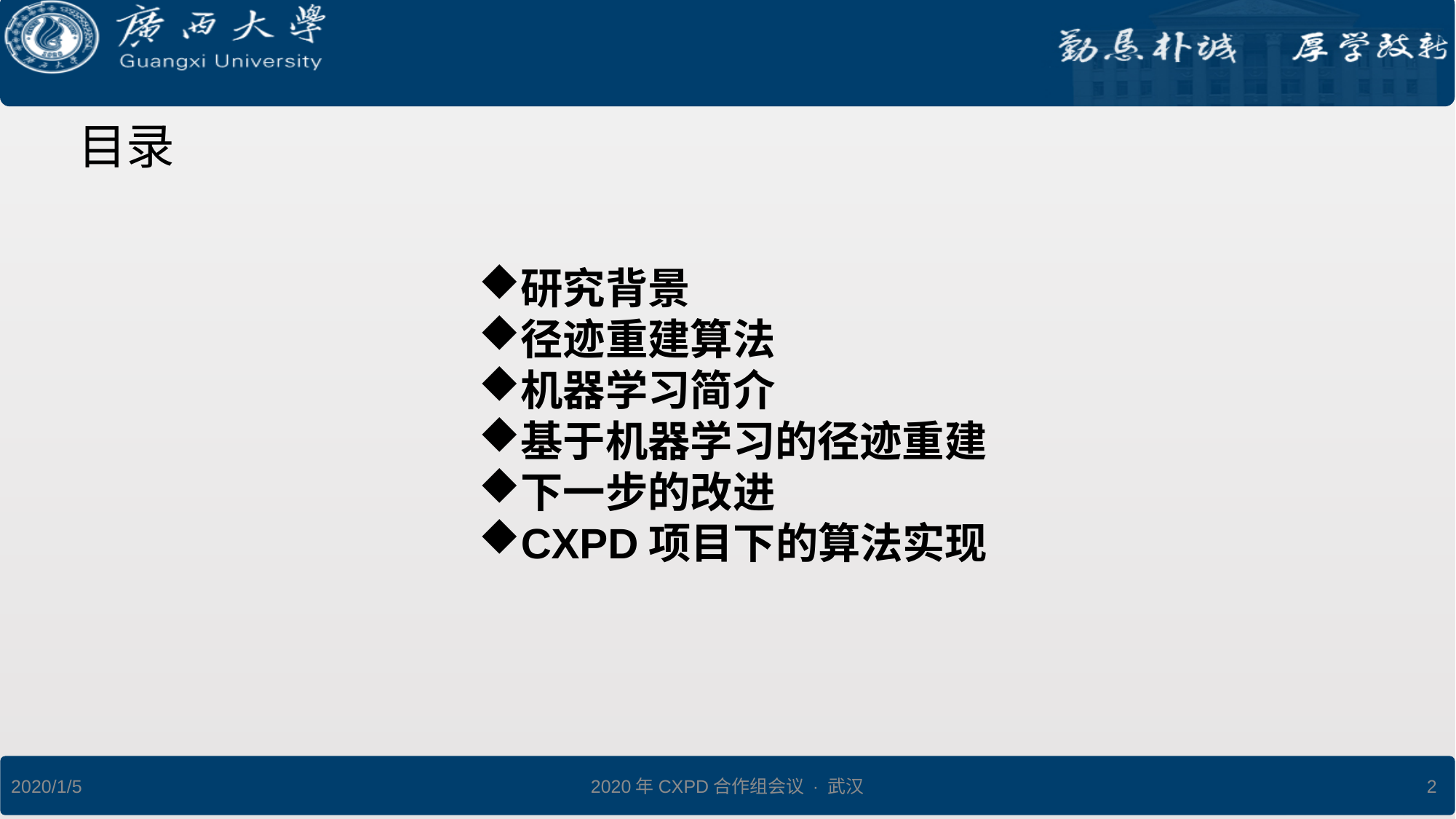

# 目录
研究背景
径迹重建算法
机器学习简介
基于机器学习的径迹重建
下一步的改进
CXPD项目下的算法实现

2020/1/5
2
2020年CXPD合作组会议 · 武汉